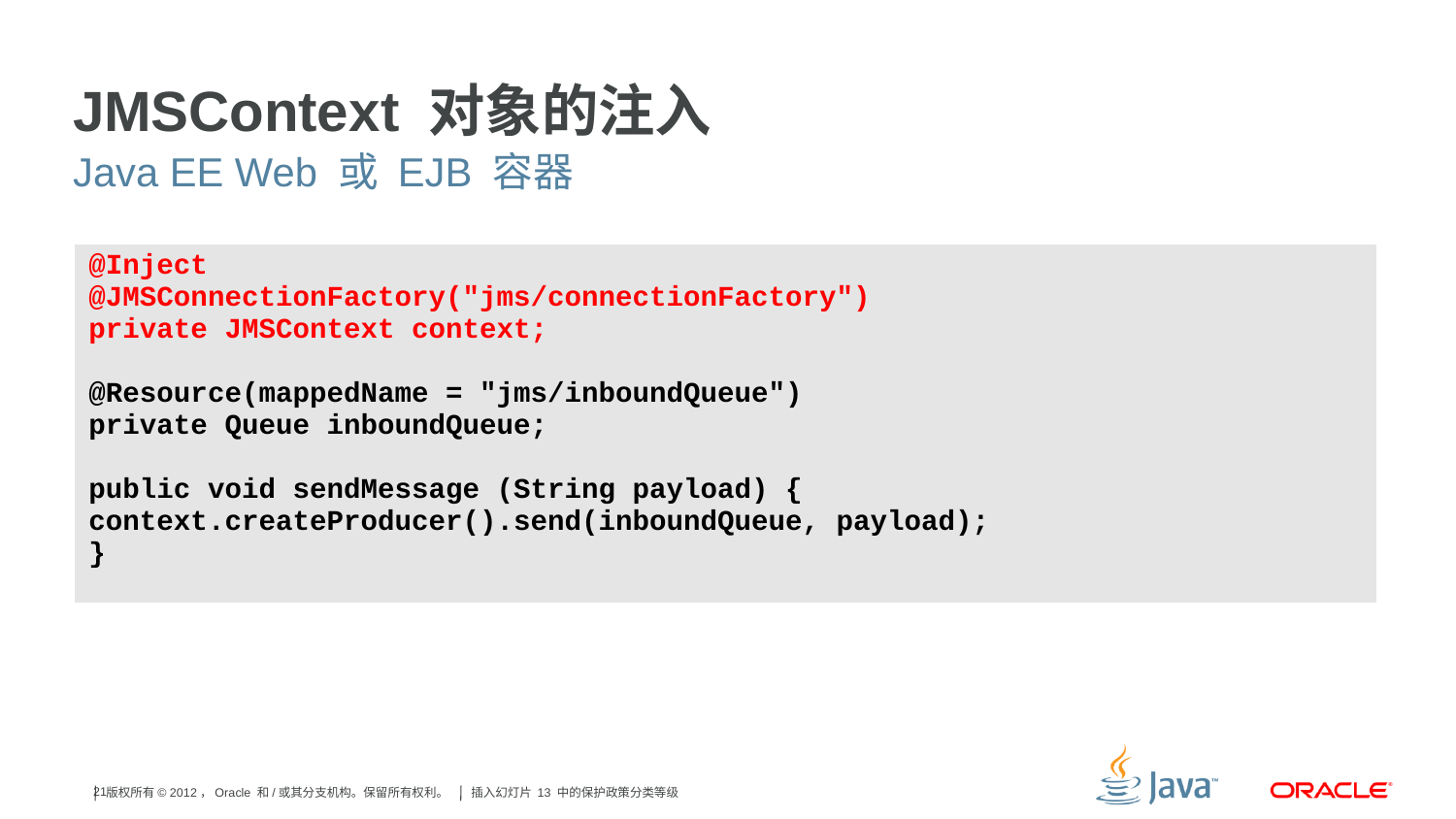

# JMSContext 对象的注入
Java EE Web 或 EJB 容器
| @Inject @JMSConnectionFactory("jms/connectionFactory") private JMSContext context; @Resource(mappedName = "jms/inboundQueue") private Queue inboundQueue; public void sendMessage (String payload) { context.createProducer().send(inboundQueue, payload); } |
| --- |